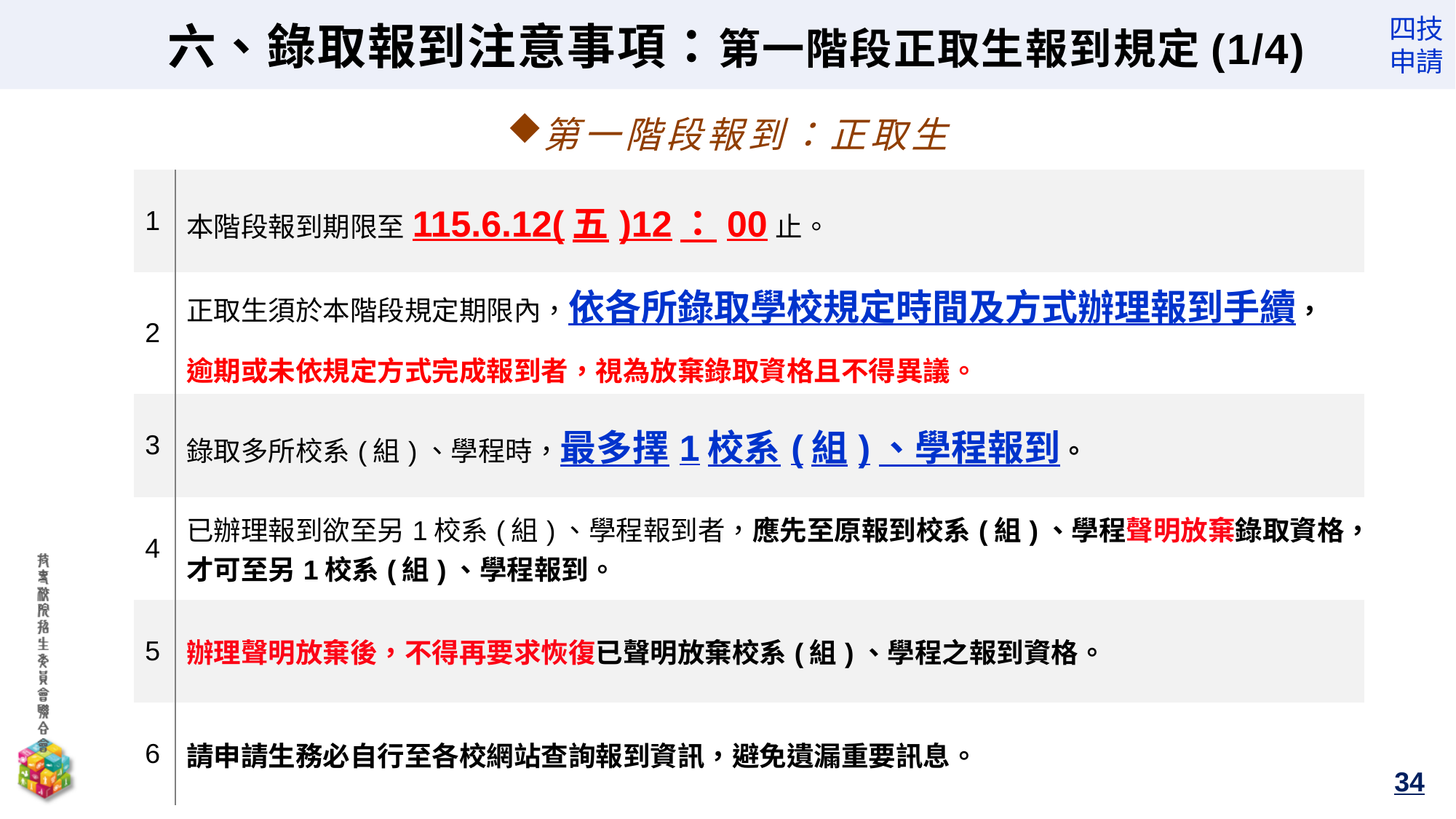

六、錄取報到注意事項：第一階段正取生報到規定(1/4)
第一階段報到：正取生
| 1 | 本階段報到期限至115.6.12(五)12：00止。 |
| --- | --- |
| 2 | 正取生須於本階段規定期限內，依各所錄取學校規定時間及方式辦理報到手續， 逾期或未依規定方式完成報到者，視為放棄錄取資格且不得異議。 |
| 3 | 錄取多所校系(組)、學程時，最多擇1校系(組)、學程報到。 |
| 4 | 已辦理報到欲至另1校系(組)、學程報到者，應先至原報到校系(組)、學程聲明放棄錄取資格，才可至另1校系(組)、學程報到。 |
| 5 | 辦理聲明放棄後，不得再要求恢復已聲明放棄校系(組)、學程之報到資格。 |
| 6 | 請申請生務必自行至各校網站查詢報到資訊，避免遺漏重要訊息。 |
34